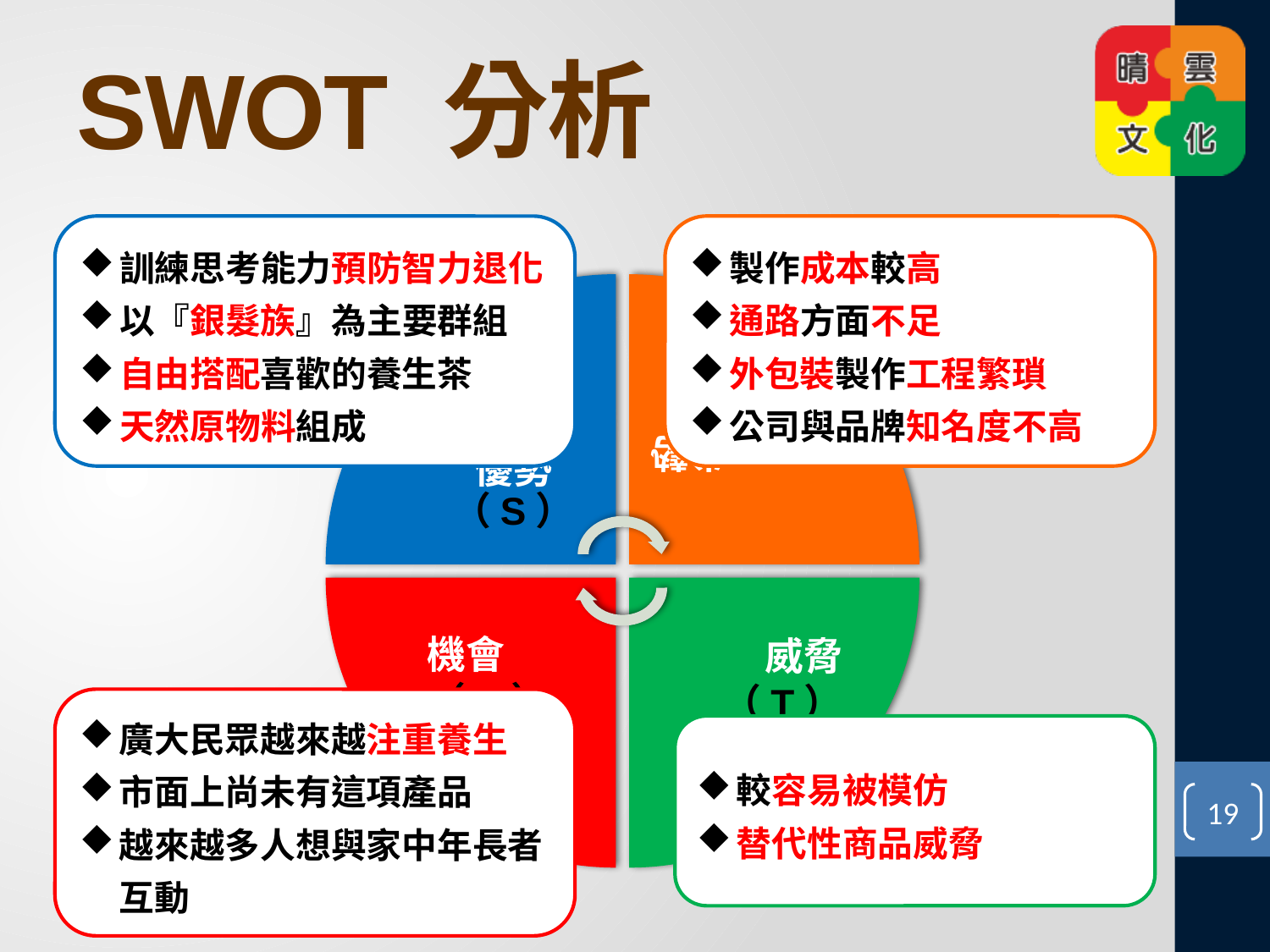

# SWOT 分析
訓練思考能力預防智力退化
以『銀髮族』為主要群組
自由搭配喜歡的養生茶
天然原物料組成
製作成本較高
通路方面不足
外包裝製作工程繁瑣
公司與品牌知名度不高

優勢（S）

劣勢（W）

機會（O）
威脅（T）

廣大民眾越來越注重養生
市面上尚未有這項產品
越來越多人想與家中年長者互動

較容易被模仿
替代性商品威脅
19